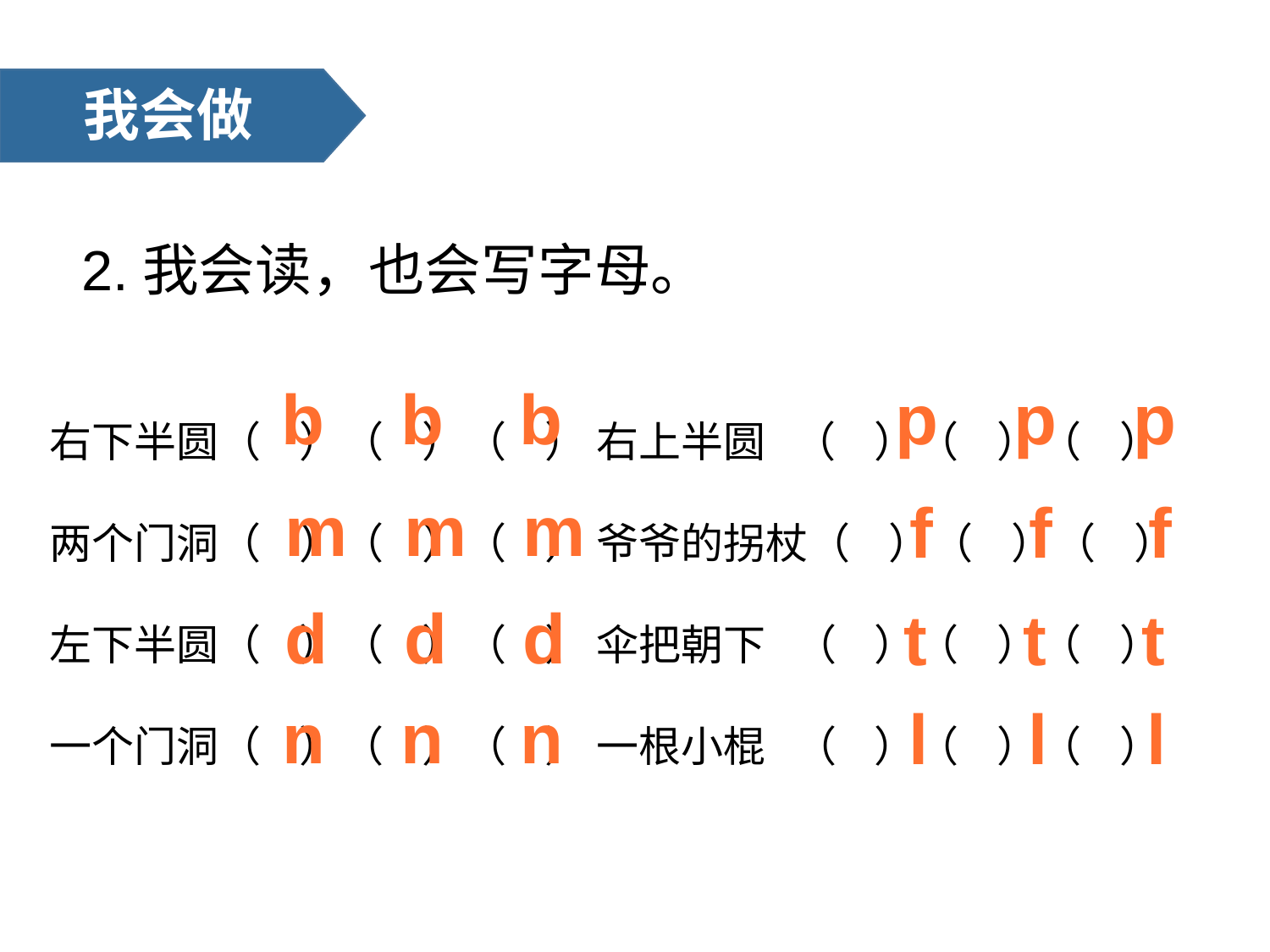

我会做
2.我会读，也会写字母。
右下半圆（    ）（    ）（    ） 右上半圆   （    ）（    ）（    ）
两个门洞（    ）（    ）（    ） 爷爷的拐杖（    ）（    ）（    ）
左下半圆（    ）（    ）（    ） 伞把朝下   （    ）（    ）（    ）
一个门洞（    ）（    ）（    ） 一根小棍   （    ）（    ）（    ）
b
b
b
p
p
p
m
m
m
f
f
f
d
d
d
t
t
t
n
n
n
l
l
l